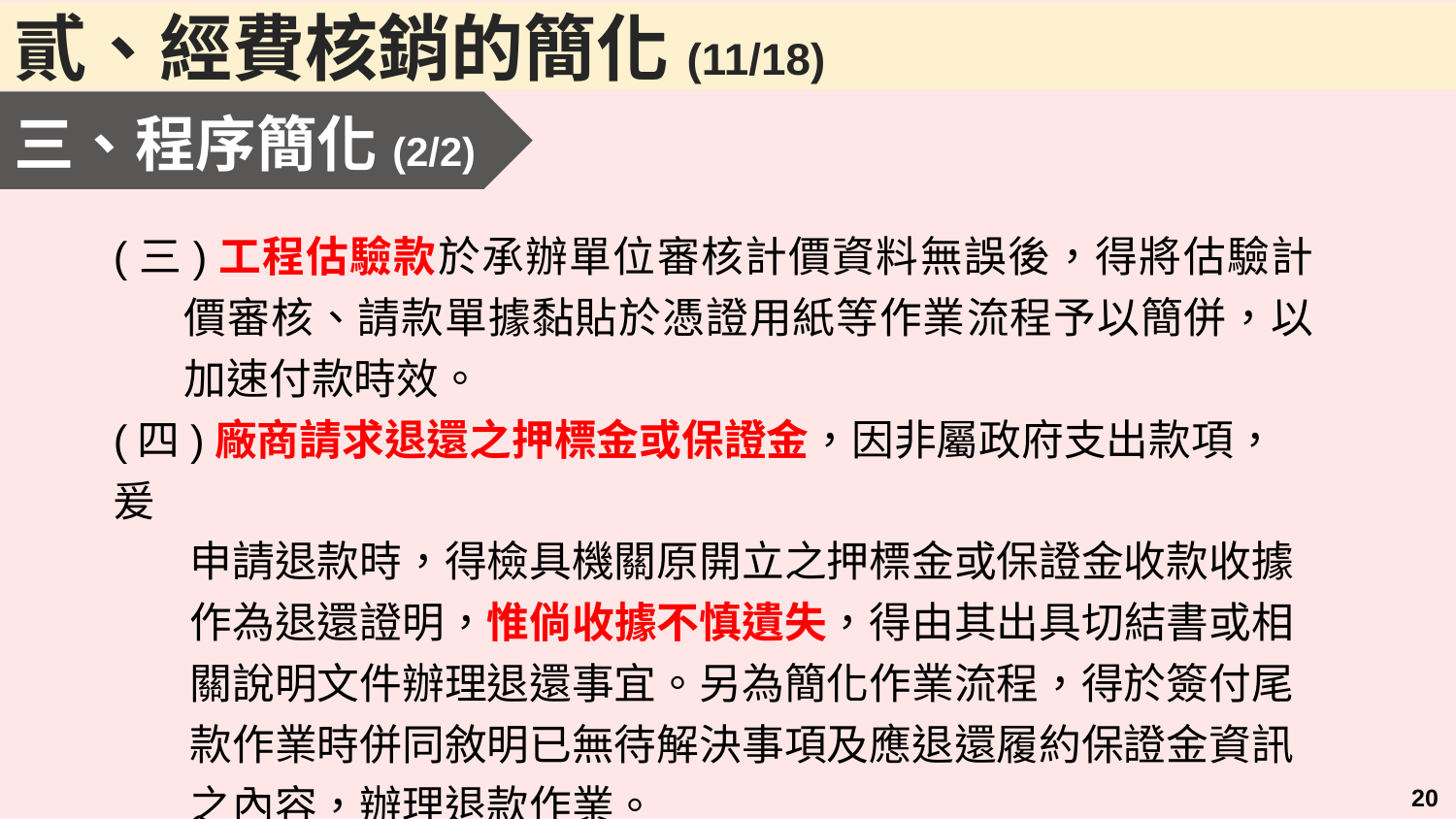

貳、經費核銷的簡化(11/18)

三、程序簡化(2/2)
(三)工程估驗款於承辦單位審核計價資料無誤後，得將估驗計價審核、請款單據黏貼於憑證用紙等作業流程予以簡併，以加速付款時效。
(四)廠商請求退還之押標金或保證金，因非屬政府支出款項，爰
       申請退款時，得檢具機關原開立之押標金或保證金收款收據
       作為退還證明，惟倘收據不慎遺失，得由其出具切結書或相
       關說明文件辦理退還事宜。另為簡化作業流程，得於簽付尾
       款作業時併同敘明已無待解決事項及應退還履約保證金資訊
       之內容，辦理退款作業。
20